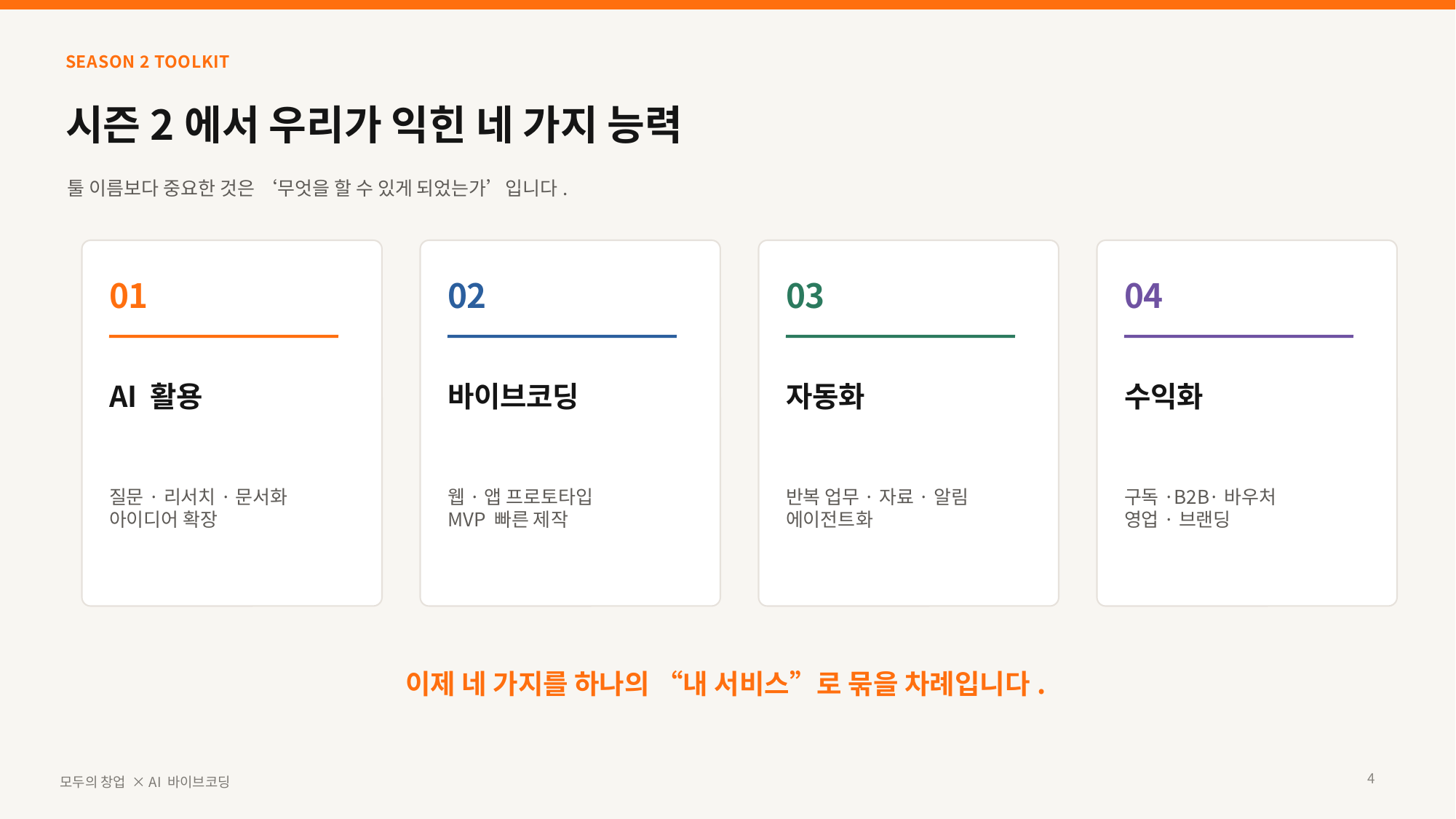

SEASON 2 TOOLKIT
시즌2에서 우리가 익힌 네 가지 능력
툴 이름보다 중요한 것은 ‘무엇을 할 수 있게 되었는가’입니다.

01
02
03
04

AI 활용
바이브코딩
자동화
수익화
질문·리서치·문서화
아이디어 확장
웹·앱 프로토타입
MVP 빠른 제작
반복 업무·자료·알림
에이전트화
구독·B2B·바우처
영업·브랜딩
이제 네 가지를 하나의 “내 서비스”로 묶을 차례입니다.
4